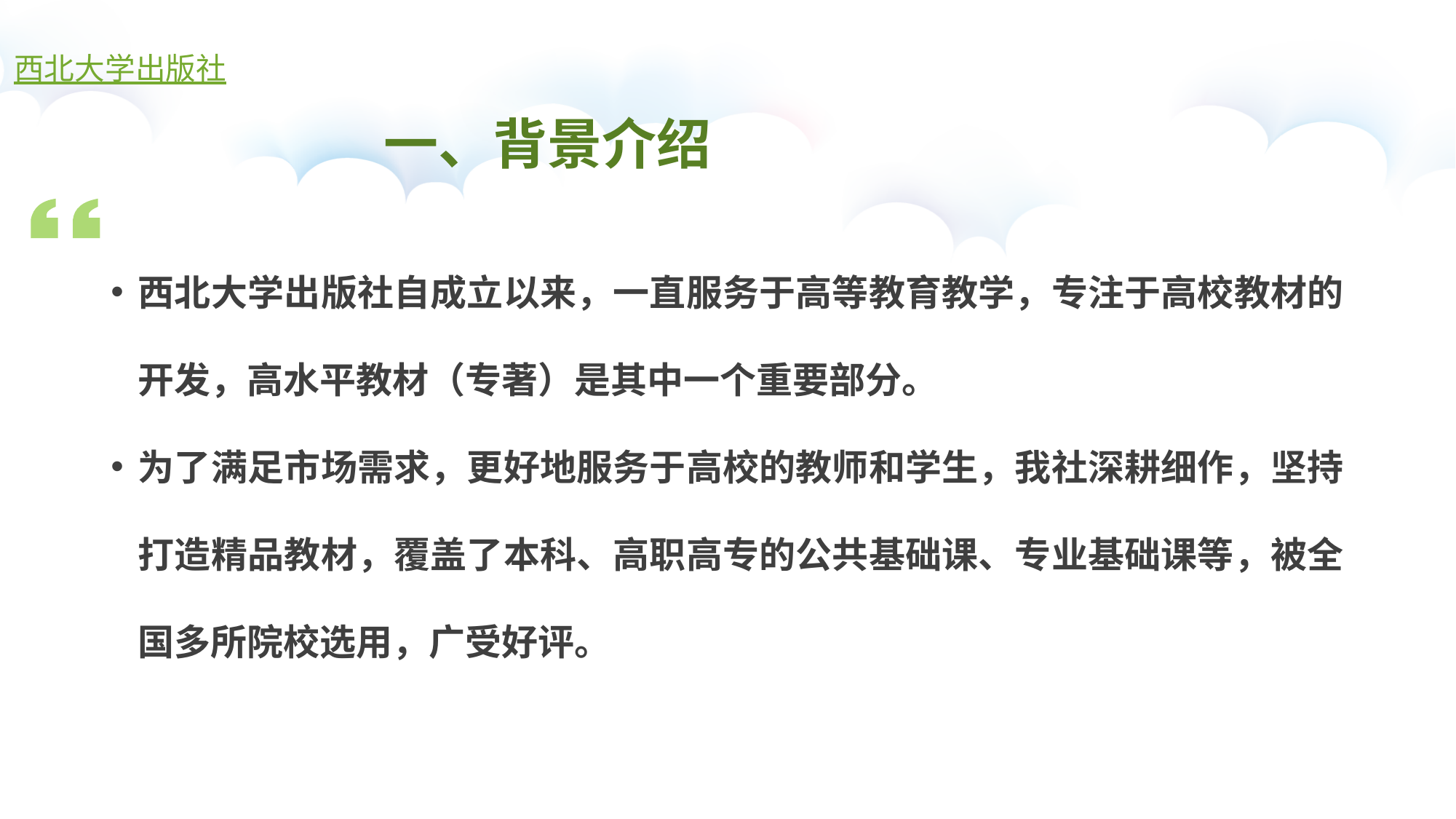

西北大学出版社
# 一、背景介绍

西北大学出版社自成立以来，一直服务于高等教育教学，专注于高校教材的开发，高水平教材（专著）是其中一个重要部分。
为了满足市场需求，更好地服务于高校的教师和学生，我社深耕细作，坚持打造精品教材，覆盖了本科、高职高专的公共基础课、专业基础课等，被全国多所院校选用，广受好评。